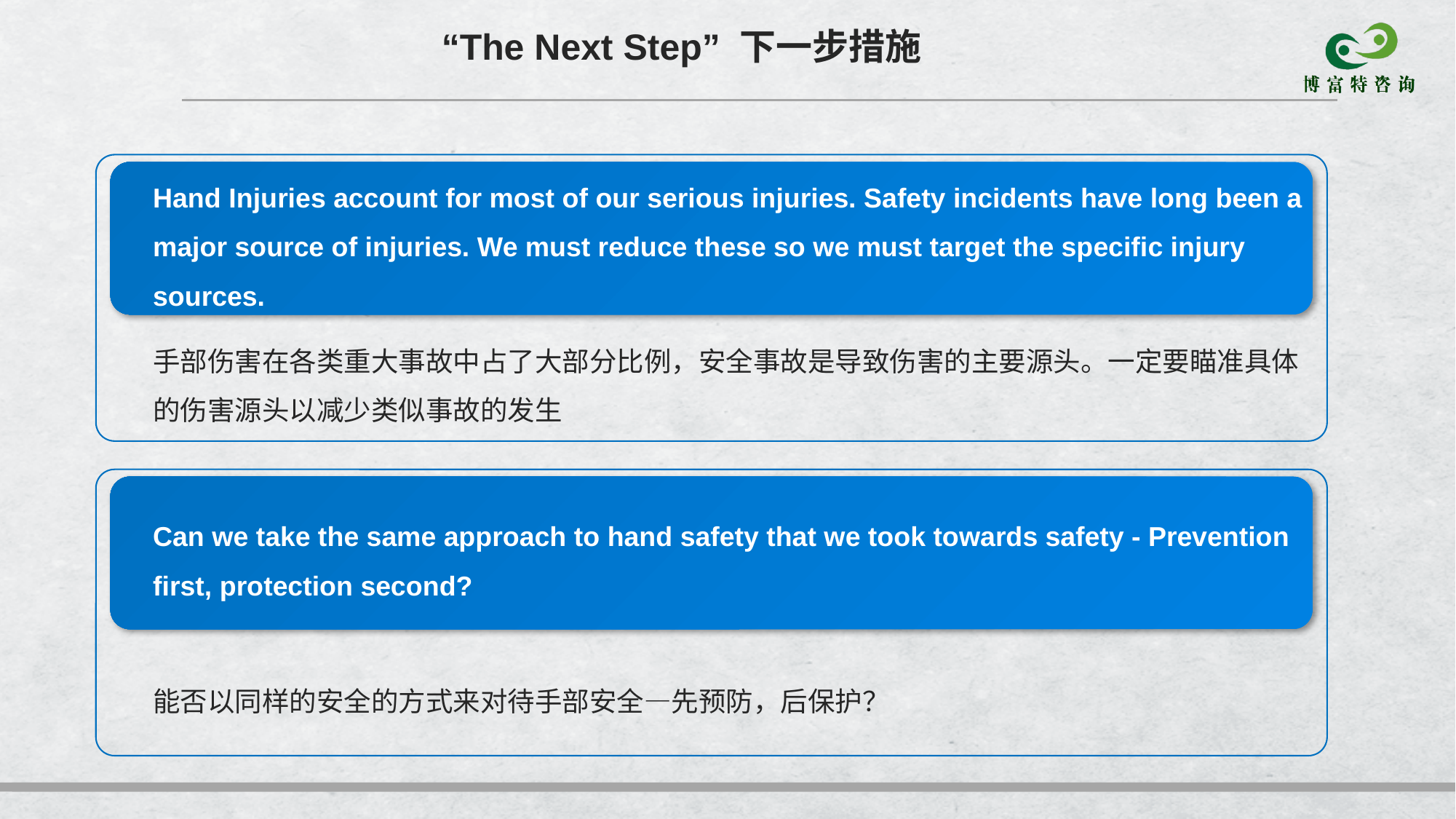

“The Next Step” 下一步措施

Hand Injuries account for most of our serious injuries. Safety incidents have long been a major source of injuries. We must reduce these so we must target the specific injury sources.

手部伤害在各类重大事故中占了大部分比例，安全事故是导致伤害的主要源头。一定要瞄准具体的伤害源头以减少类似事故的发生

Can we take the same approach to hand safety that we took towards safety - Prevention first, protection second?
能否以同样的安全的方式来对待手部安全—先预防，后保护？